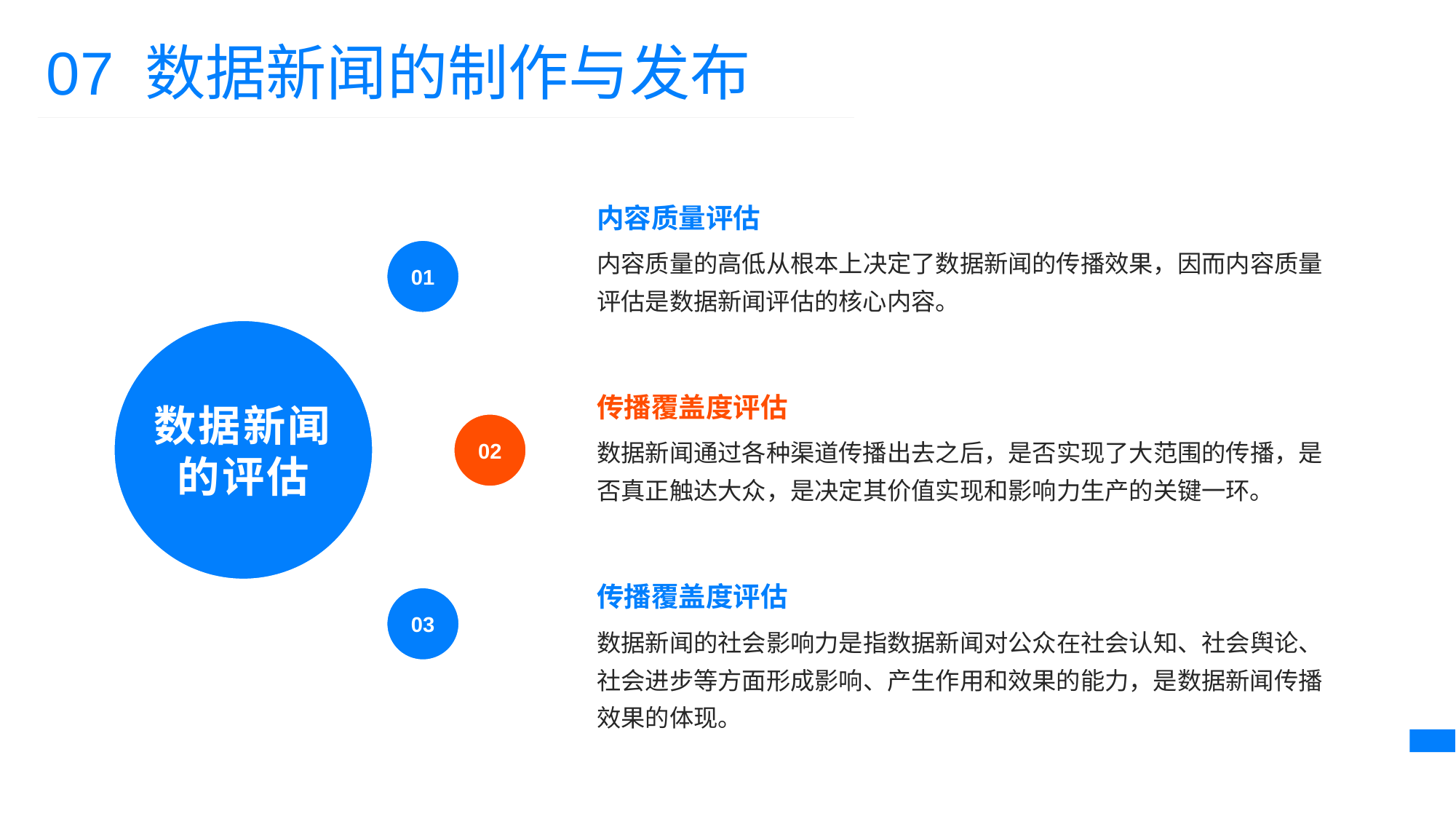

07 数据新闻的制作与发布
内容质量评估

内容质量的高低从根本上决定了数据新闻的传播效果，因而内容质量评估是数据新闻评估的核心内容。
01
数据新闻的评估
传播覆盖度评估
02
数据新闻通过各种渠道传播出去之后，是否实现了大范围的传播，是否真正触达大众，是决定其价值实现和影响力生产的关键一环。
传播覆盖度评估
03
数据新闻的社会影响力是指数据新闻对公众在社会认知、社会舆论、社会进步等方面形成影响、产生作用和效果的能力，是数据新闻传播效果的体现。